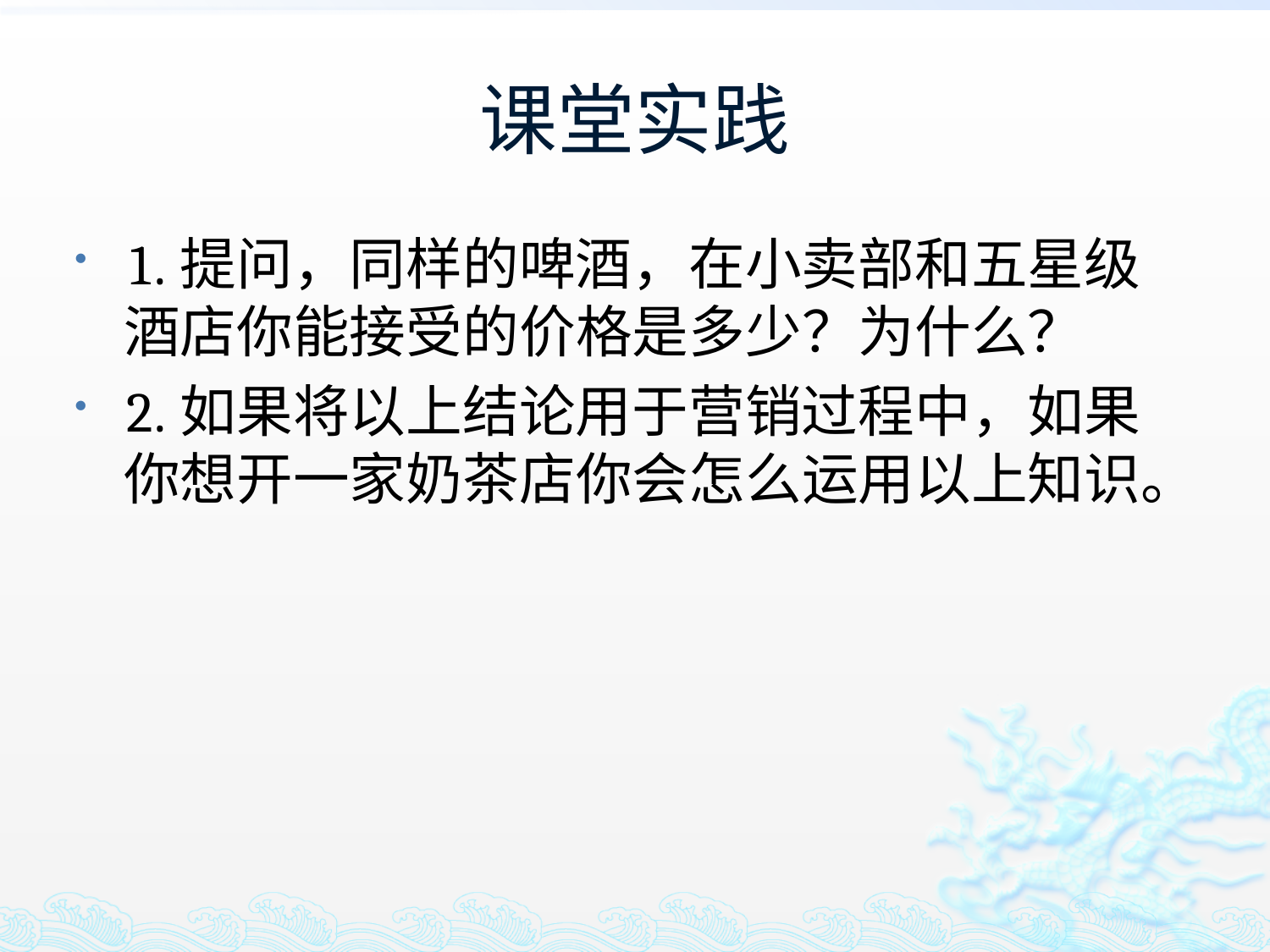

# 课堂实践
1.提问，同样的啤酒，在小卖部和五星级酒店你能接受的价格是多少？为什么？
2.如果将以上结论用于营销过程中，如果你想开一家奶茶店你会怎么运用以上知识。